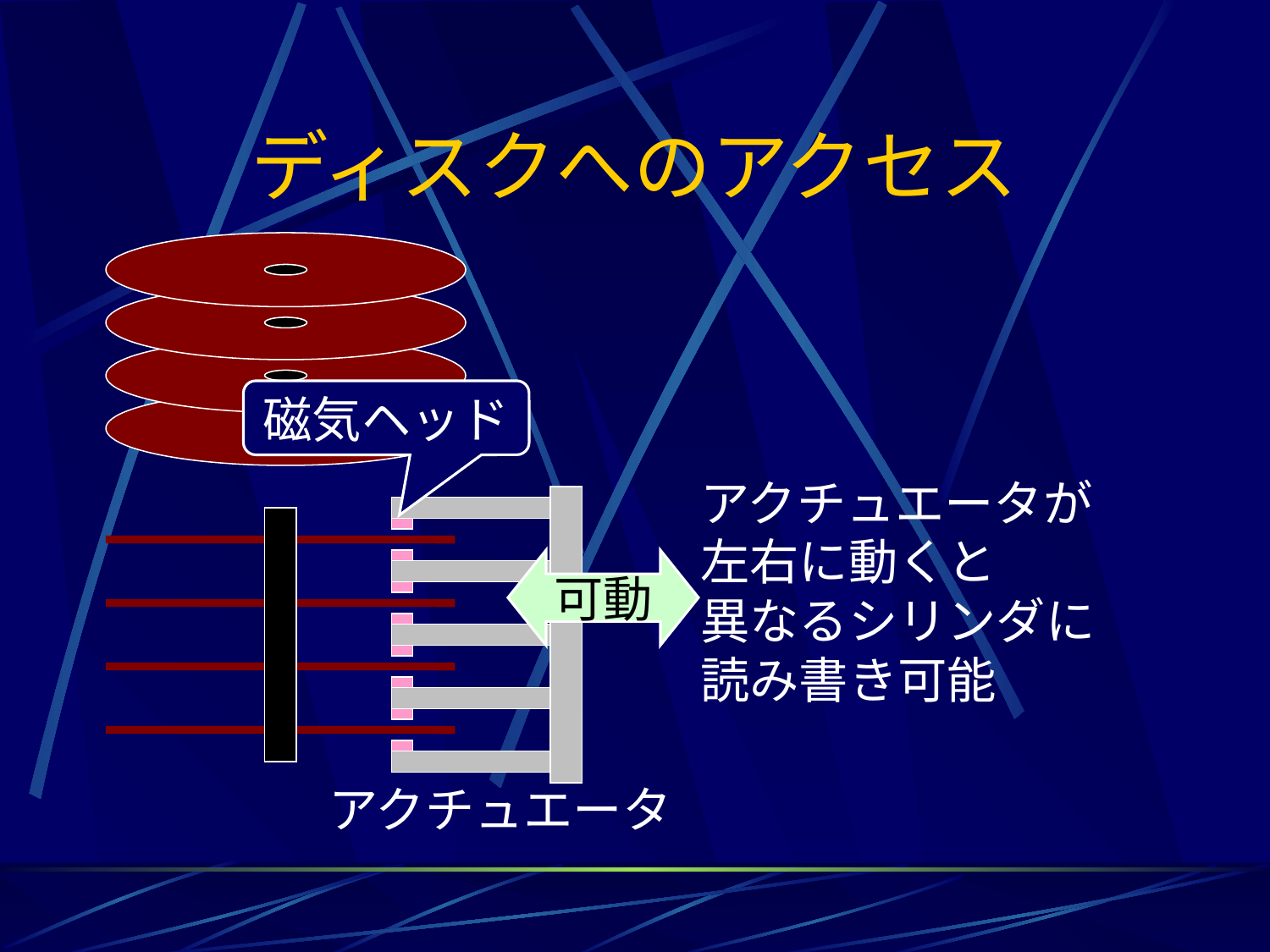

# ディスクへのアクセス

磁気ヘッド
アクチュエータが
左右に動くと
異なるシリンダに
読み書き可能

アクチュエータ

可動